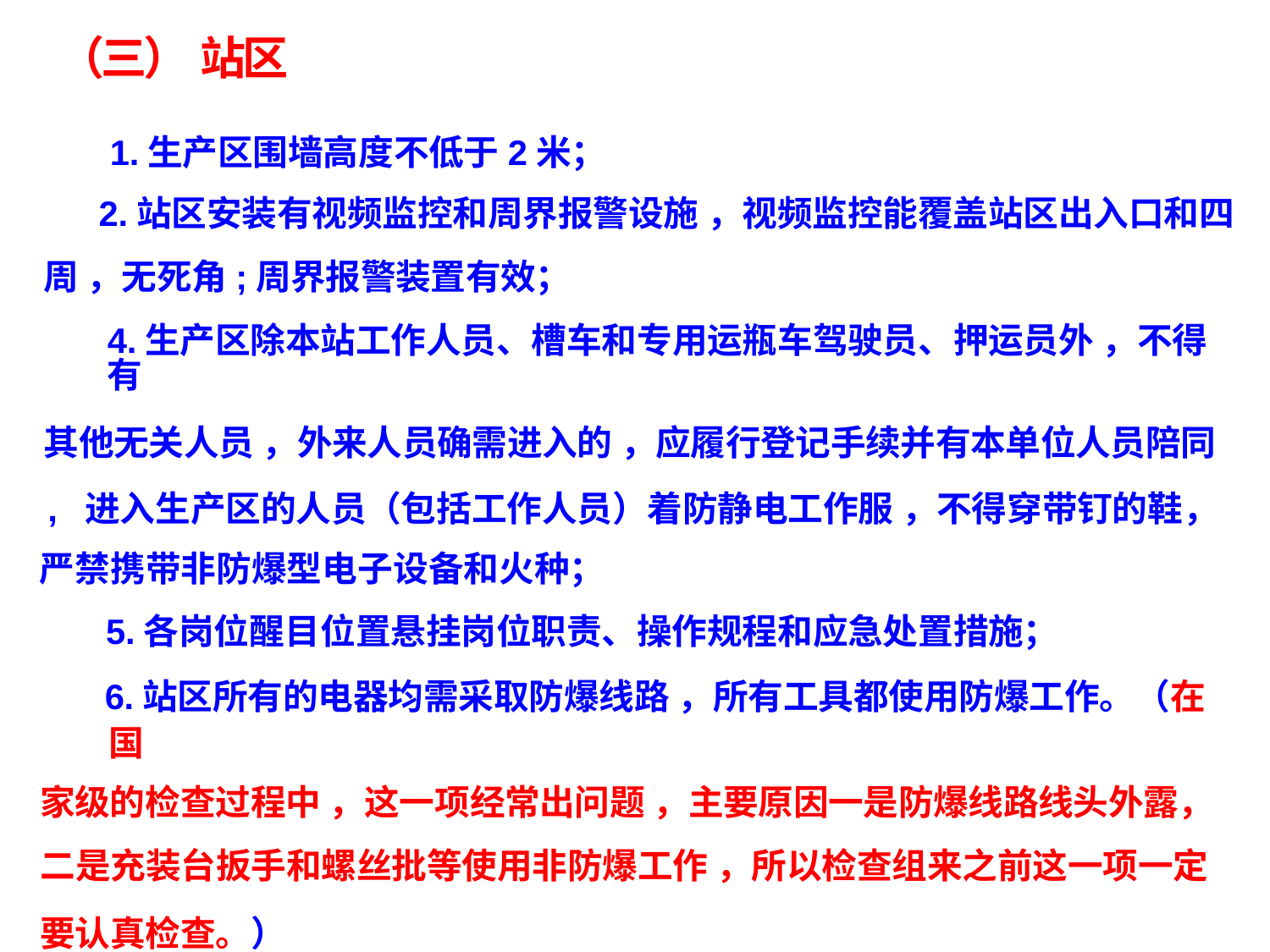

（三） 站区

1.生产区围墙高度不低于2米；
2.站区安装有视频监控和周界报警设施 ，视频监控能覆盖站区出入口和四
周 ，无死角;周界报警装置有效；
4.生产区除本站工作人员、槽车和专用运瓶车驾驶员、押运员外 ，不得有
其他无关人员 ，外来人员确需进入的 ，应履行登记手续并有本单位人员陪同   ,  进入生产区的人员（包括工作人员）着防静电工作服 ，不得穿带钉的鞋，
严禁携带非防爆型电子设备和火种；
5.各岗位醒目位置悬挂岗位职责、操作规程和应急处置措施；
6.站区所有的电器均需采取防爆线路 ，所有工具都使用防爆工作。（在国
家级的检查过程中 ，这一项经常出问题 ，主要原因一是防爆线路线头外露，
二是充装台扳手和螺丝批等使用非防爆工作 ，所以检查组来之前这一项一定
要认真检查。）